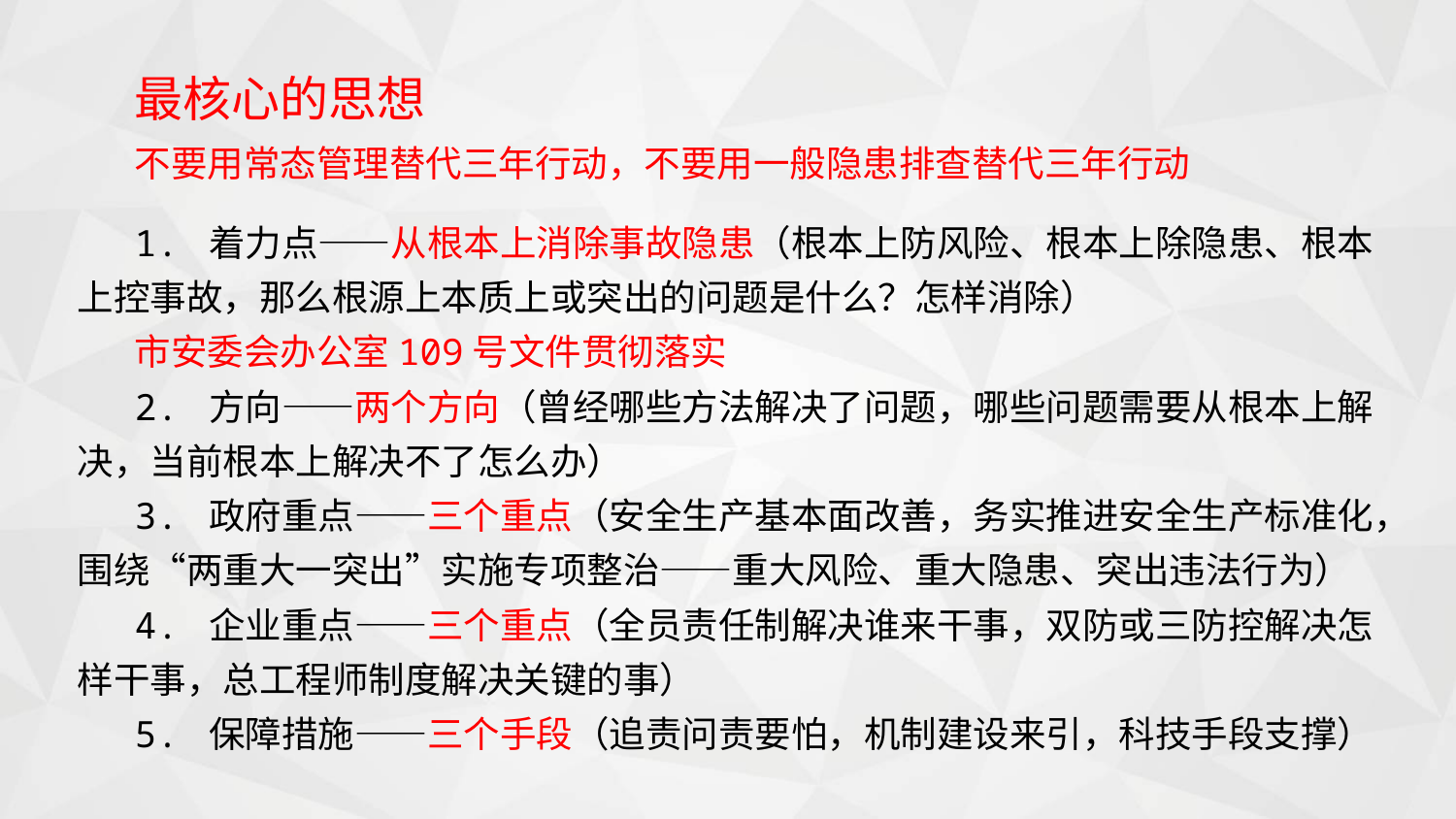

最核心的思想
不要用常态管理替代三年行动，不要用一般隐患排查替代三年行动

1. 着力点——从根本上消除事故隐患（根本上防风险、根本上除隐患、根本上控事故，那么根源上本质上或突出的问题是什么？怎样消除）
市安委会办公室109号文件贯彻落实
2. 方向——两个方向（曾经哪些方法解决了问题，哪些问题需要从根本上解决，当前根本上解决不了怎么办）
3. 政府重点——三个重点（安全生产基本面改善，务实推进安全生产标准化，围绕“两重大一突出”实施专项整治——重大风险、重大隐患、突出违法行为）
4. 企业重点——三个重点（全员责任制解决谁来干事，双防或三防控解决怎样干事，总工程师制度解决关键的事）
5. 保障措施——三个手段（追责问责要怕，机制建设来引，科技手段支撑）